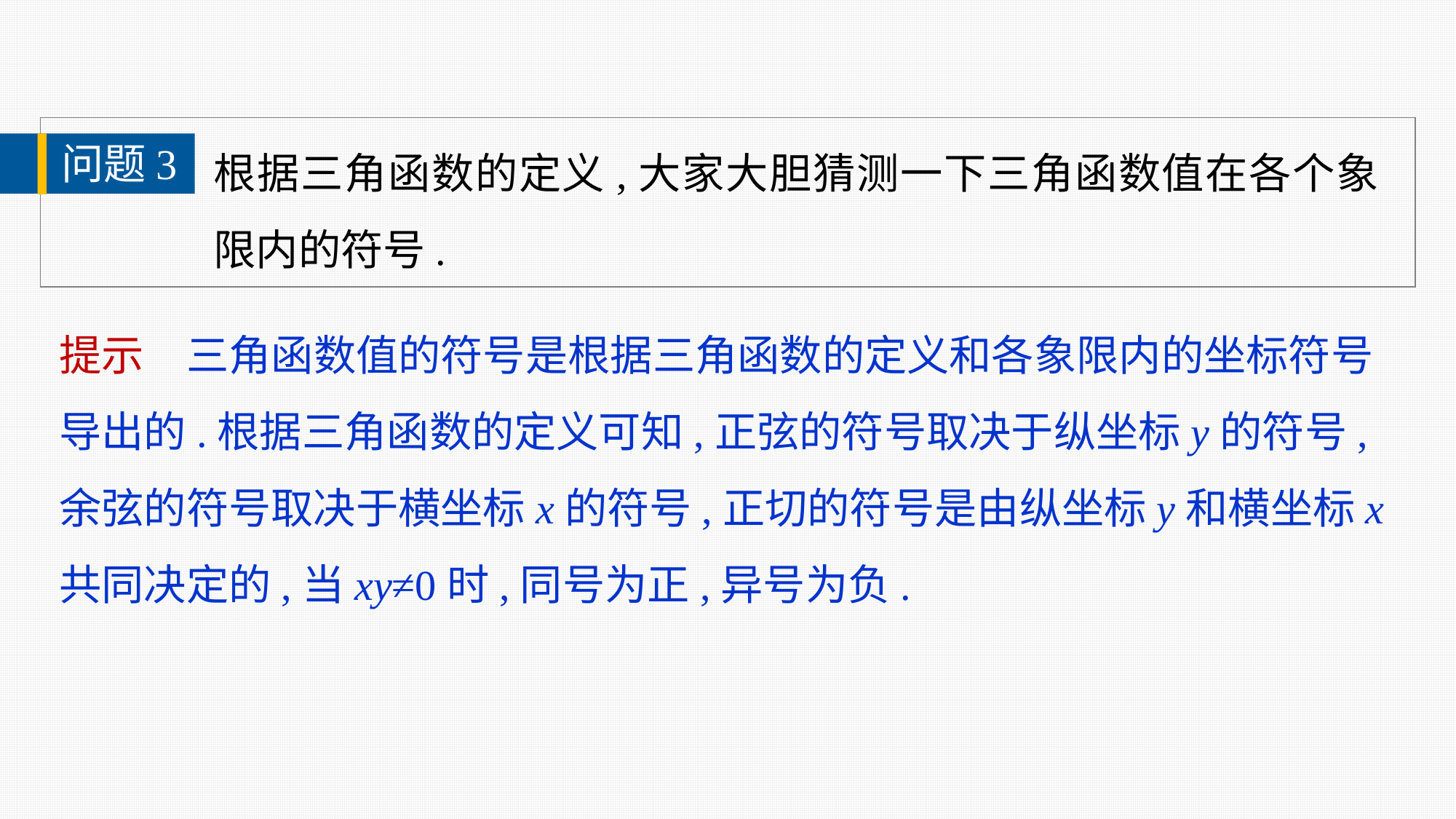

根据三角函数的定义,大家大胆猜测一下三角函数值在各个象限内的符号.

问题3

提示　三角函数值的符号是根据三角函数的定义和各象限内的坐标符号导出的.根据三角函数的定义可知,正弦的符号取决于纵坐标y的符号,余弦的符号取决于横坐标x的符号,正切的符号是由纵坐标y和横坐标x共同决定的,当xy≠0时,同号为正,异号为负.